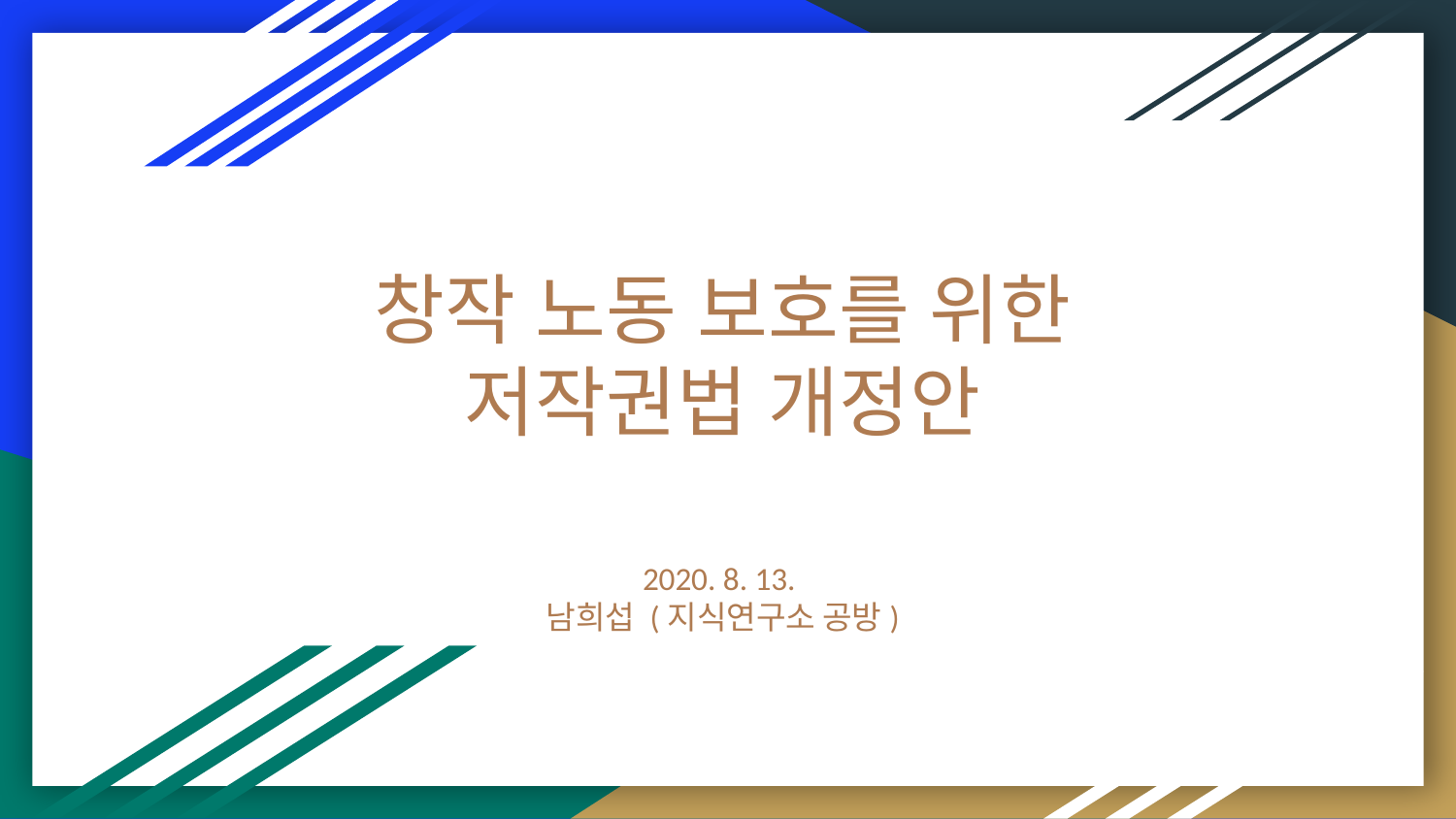

# 창작 노동 보호를 위한 저작권법 개정안
2020. 8. 13.
남희섭 (지식연구소 공방)